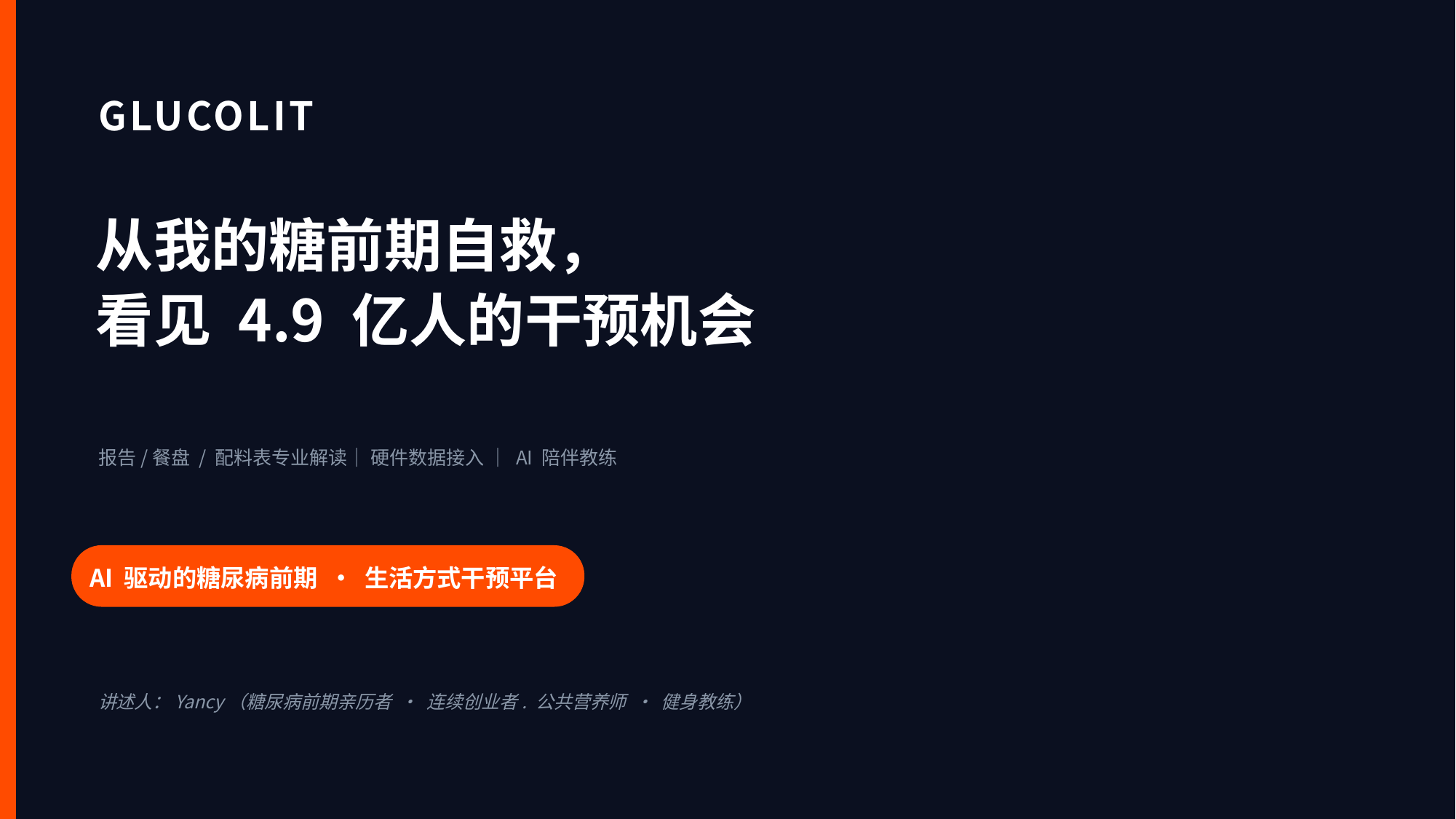

GLUCOLIT
从我的糖前期自救，
看见 4.9 亿人的干预机会
报告/餐盘 / 配料表专业解读｜ 硬件数据接入 ｜ AI 陪伴教练

AI 驱动的糖尿病前期 · 生活方式干预平台

讲述人：Yancy（糖尿病前期亲历者 · 连续创业者. 公共营养师 · 健身教练）